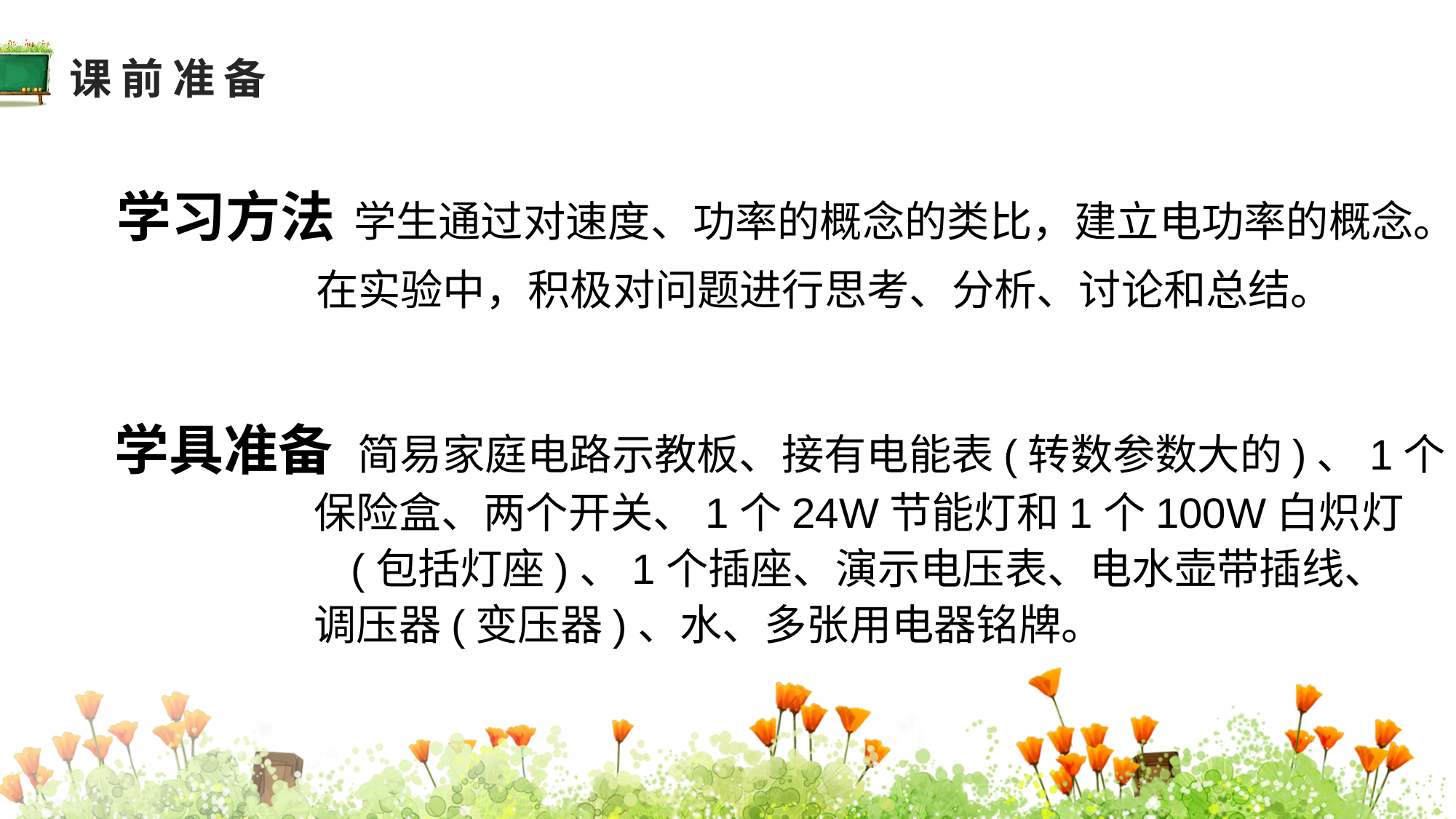

课前准备
学习方法  学生通过对速度、功率的概念的类比，建立电功率的概念。
                    在实验中，积极对问题进行思考、分析、讨论和总结。
教学分析
学具准备  简易家庭电路示教板、接有电能表(转数参数大的)、1个
                    保险盒、两个开关、1个24W节能灯和1个100W白炽灯
                    (包括灯座)、1个插座、演示电压表、电水壶带插线、
                    调压器(变压器)、水、多张用电器铭牌。